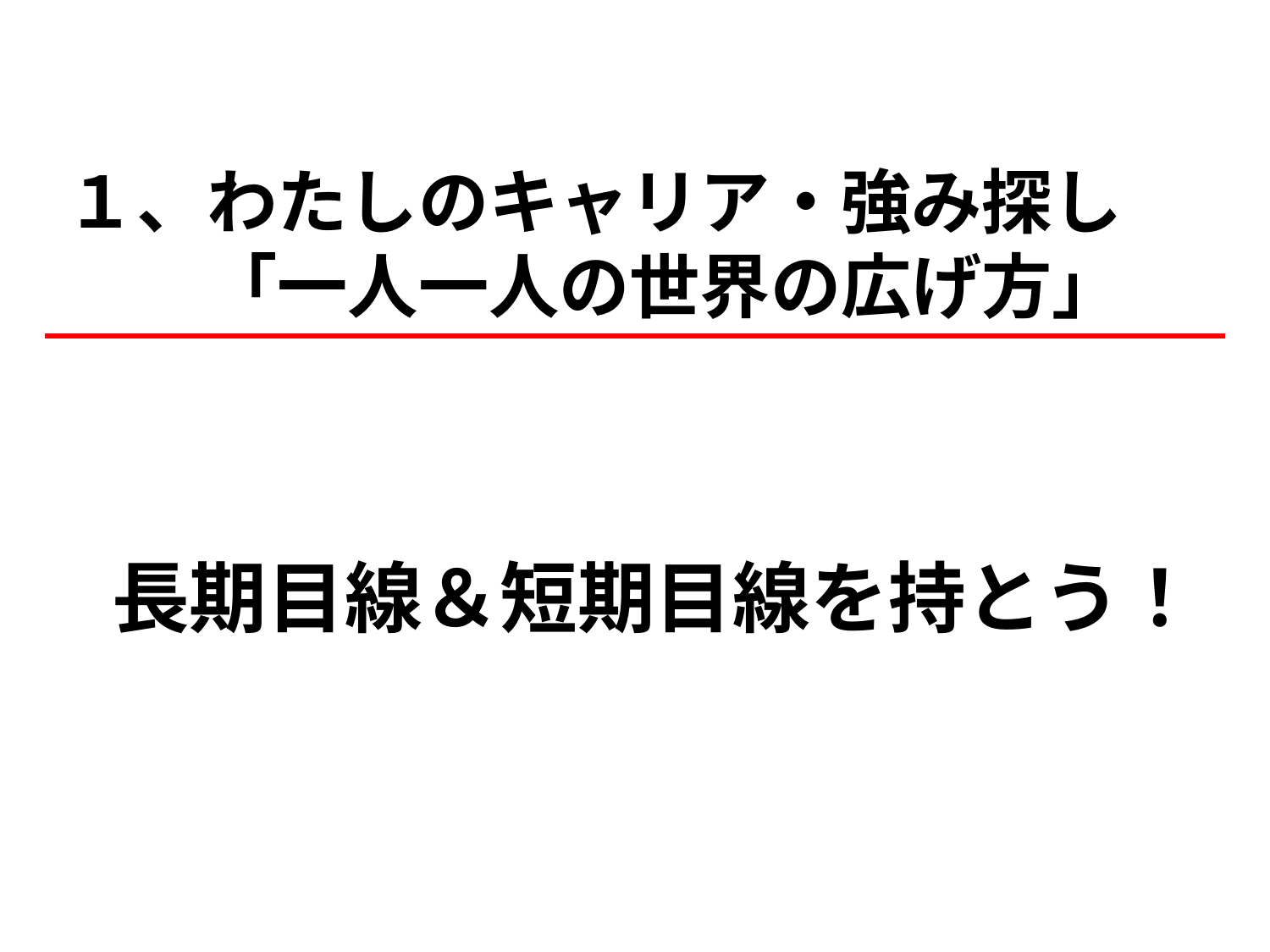

１、わたしのキャリア・強み探し
　　「一人一人の世界の広げ方」

長期目線＆短期目線を持とう！